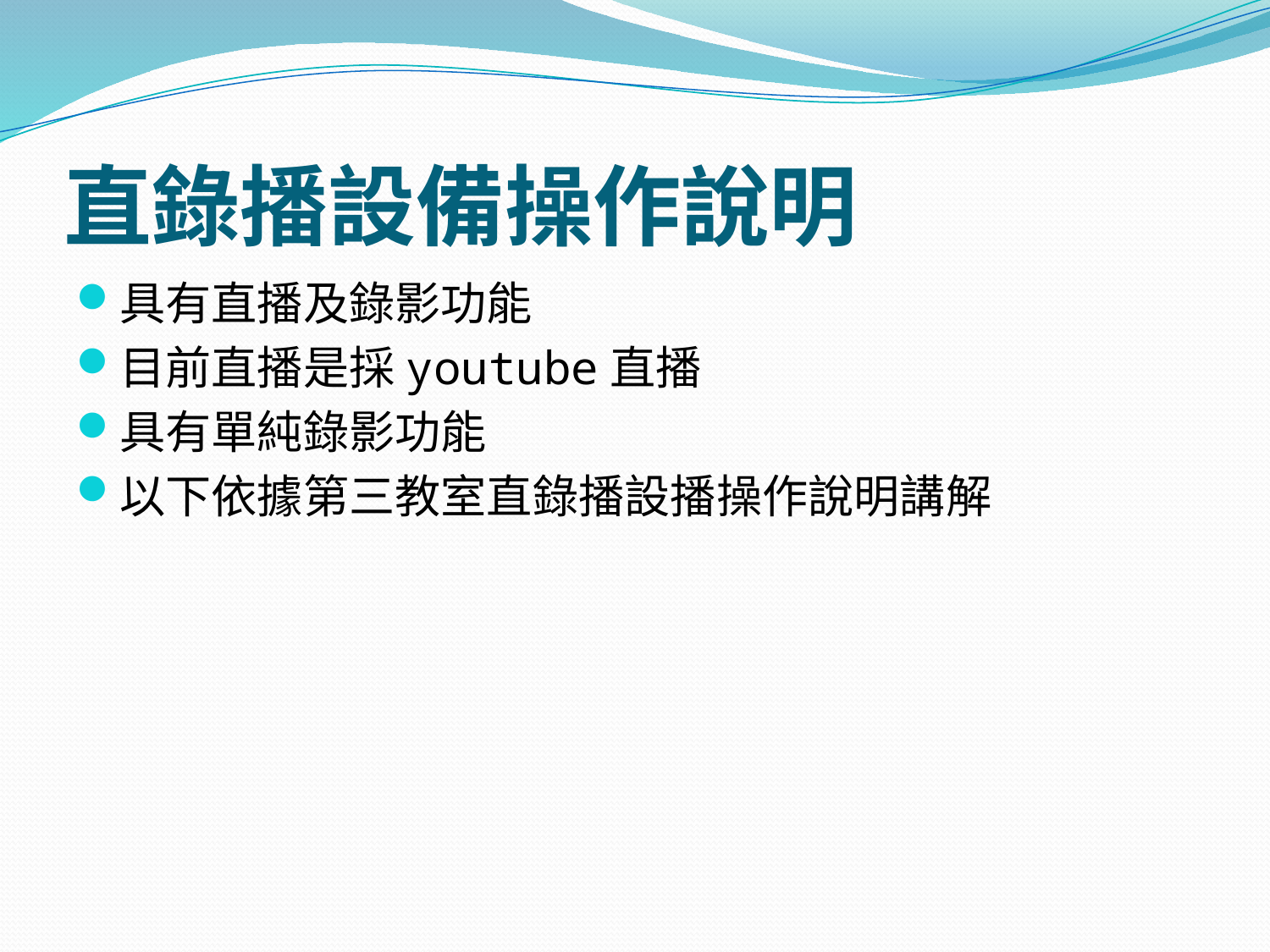

# 直錄播設備操作說明
具有直播及錄影功能
目前直播是採youtube直播
具有單純錄影功能
以下依據第三教室直錄播設播操作說明講解